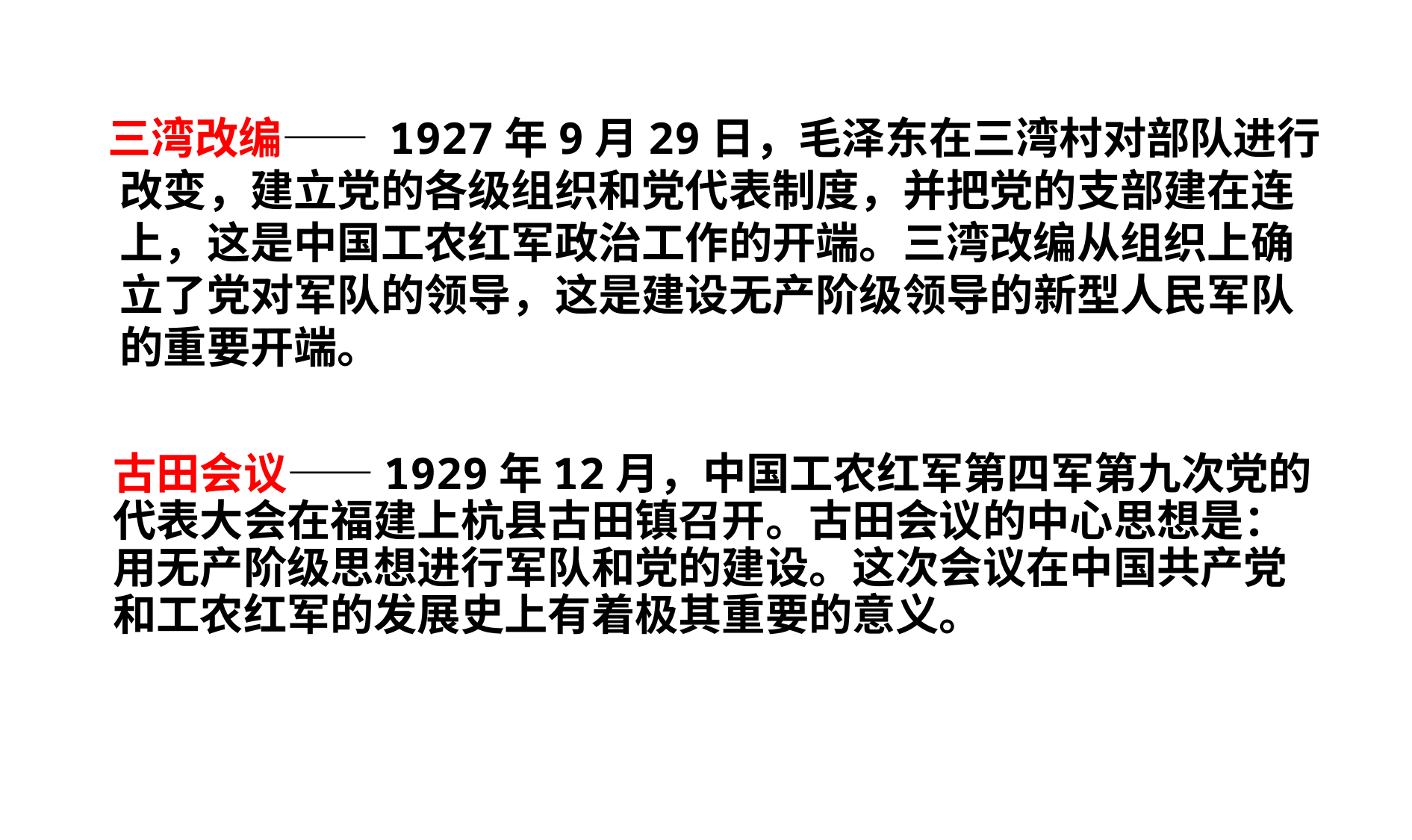

三湾改编—— 1927年9月29日，毛泽东在三湾村对部队进行改变，建立党的各级组织和党代表制度，并把党的支部建在连上，这是中国工农红军政治工作的开端。三湾改编从组织上确立了党对军队的领导，这是建设无产阶级领导的新型人民军队的重要开端。
古田会议——1929年12月，中国工农红军第四军第九次党的代表大会在福建上杭县古田镇召开。古田会议的中心思想是：用无产阶级思想进行军队和党的建设。这次会议在中国共产党和工农红军的发展史上有着极其重要的意义。